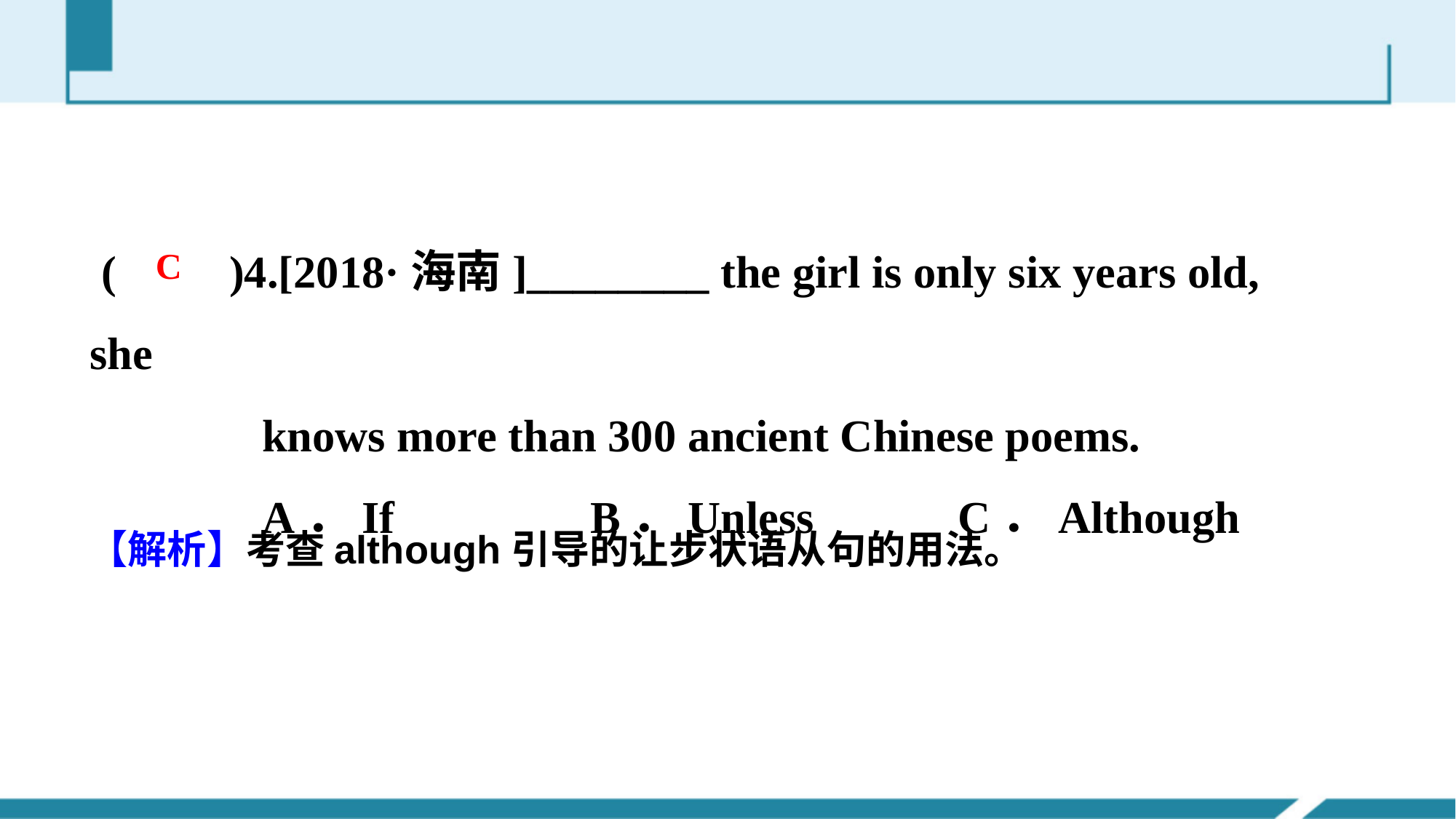

(　　)4.[2018·海南]________ the girl is only six years old, she
               knows more than 300 ancient Chinese poems.
               A．If　        　B．Unless　　   C．Although
C
【解析】考查although引导的让步状语从句的用法。